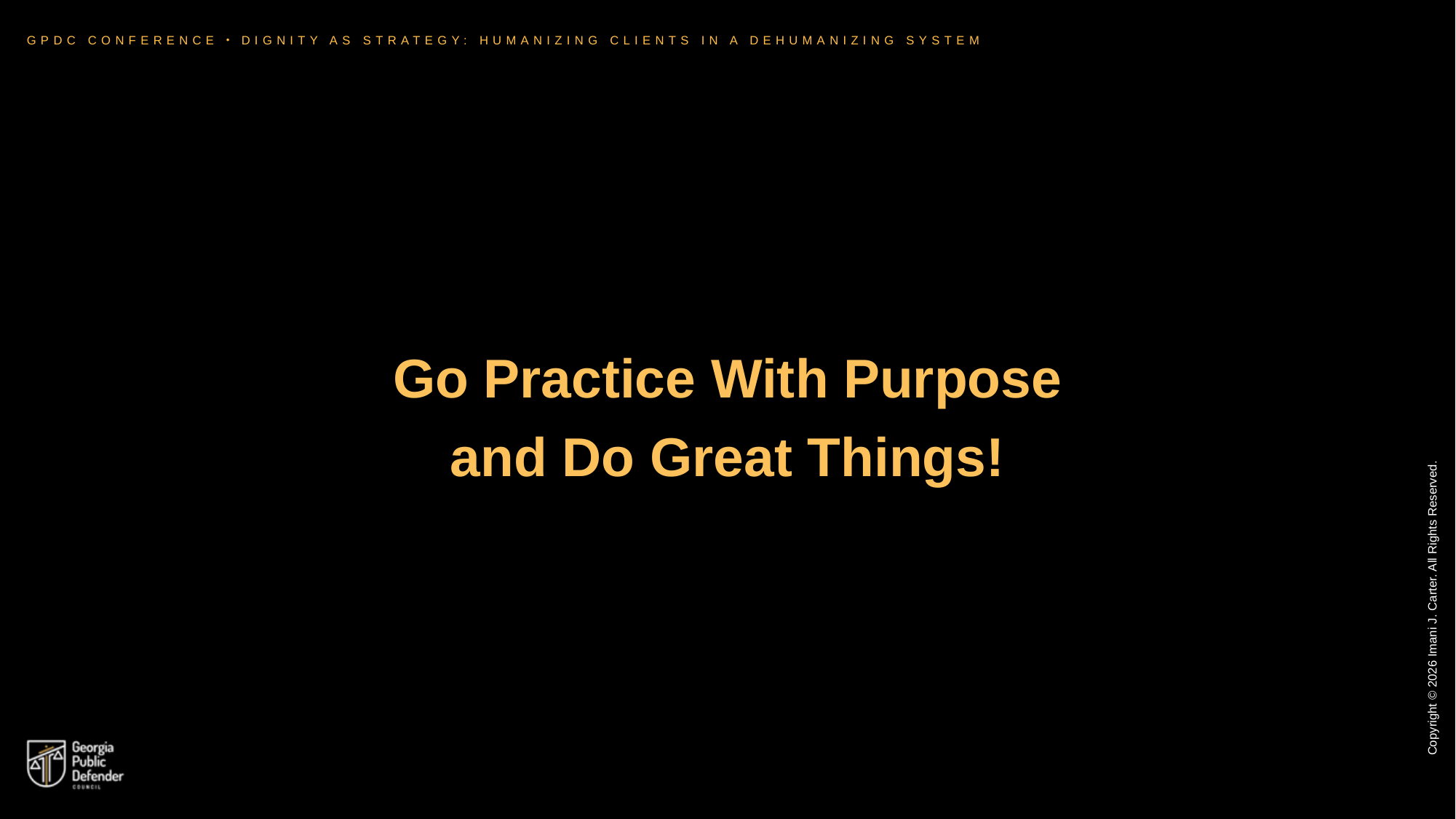

GPDC CONFERENCE・DIGNITY AS STRATEGY: HUMANIZING CLIENTS IN A DEHUMANIZING SYSTEM
Go Practice With Purpose and Do Great Things!